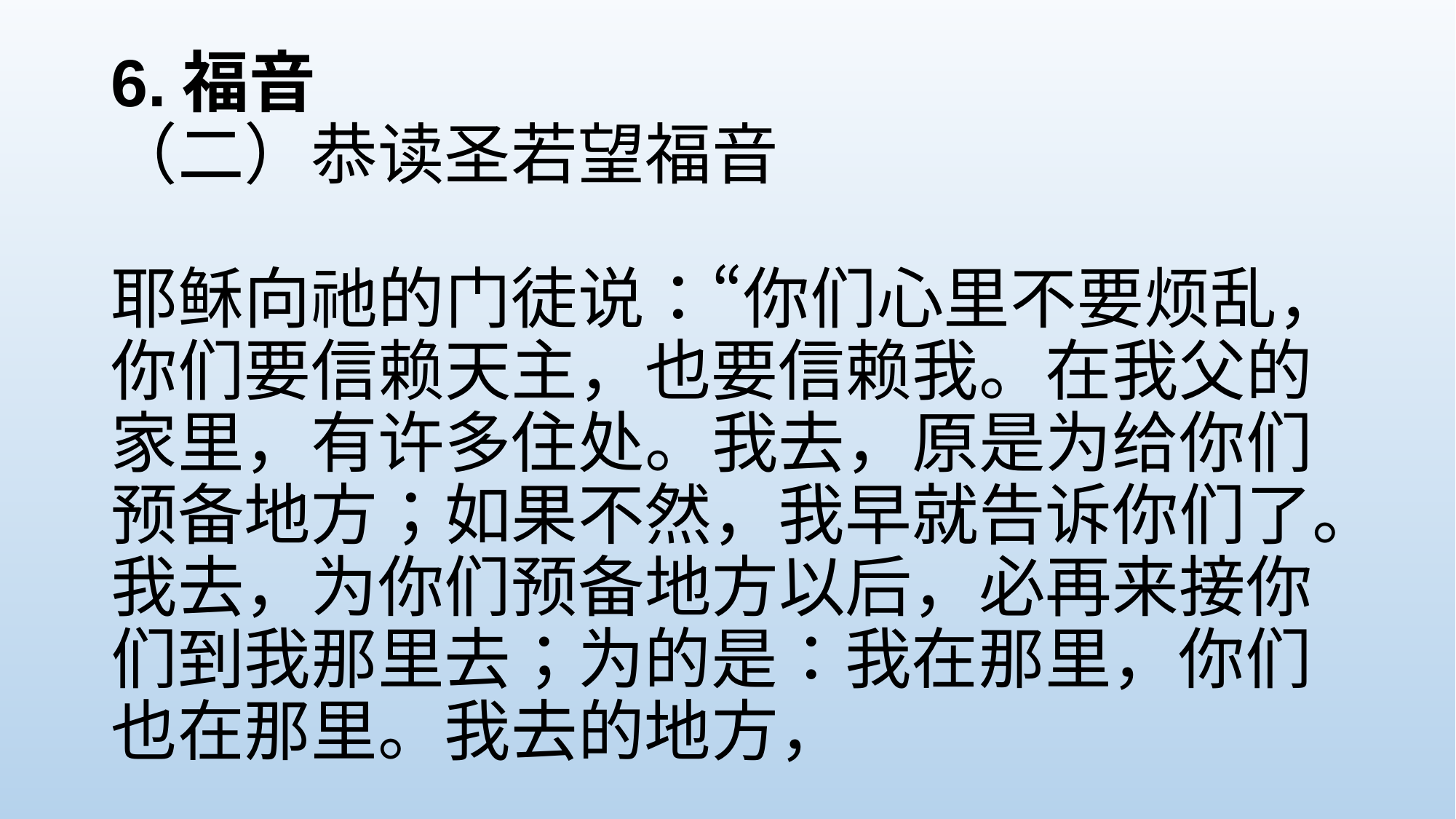

# 6.福音 （二）恭读圣若望福音 耶稣向祂的门徒说：“你们心里不要烦乱，你们要信赖天主，也要信赖我。在我父的家里，有许多住处。我去，原是为给你们预备地方；如果不然，我早就告诉你们了。我去，为你们预备地方以后，必再来接你们到我那里去；为的是：我在那里，你们也在那里。我去的地方，